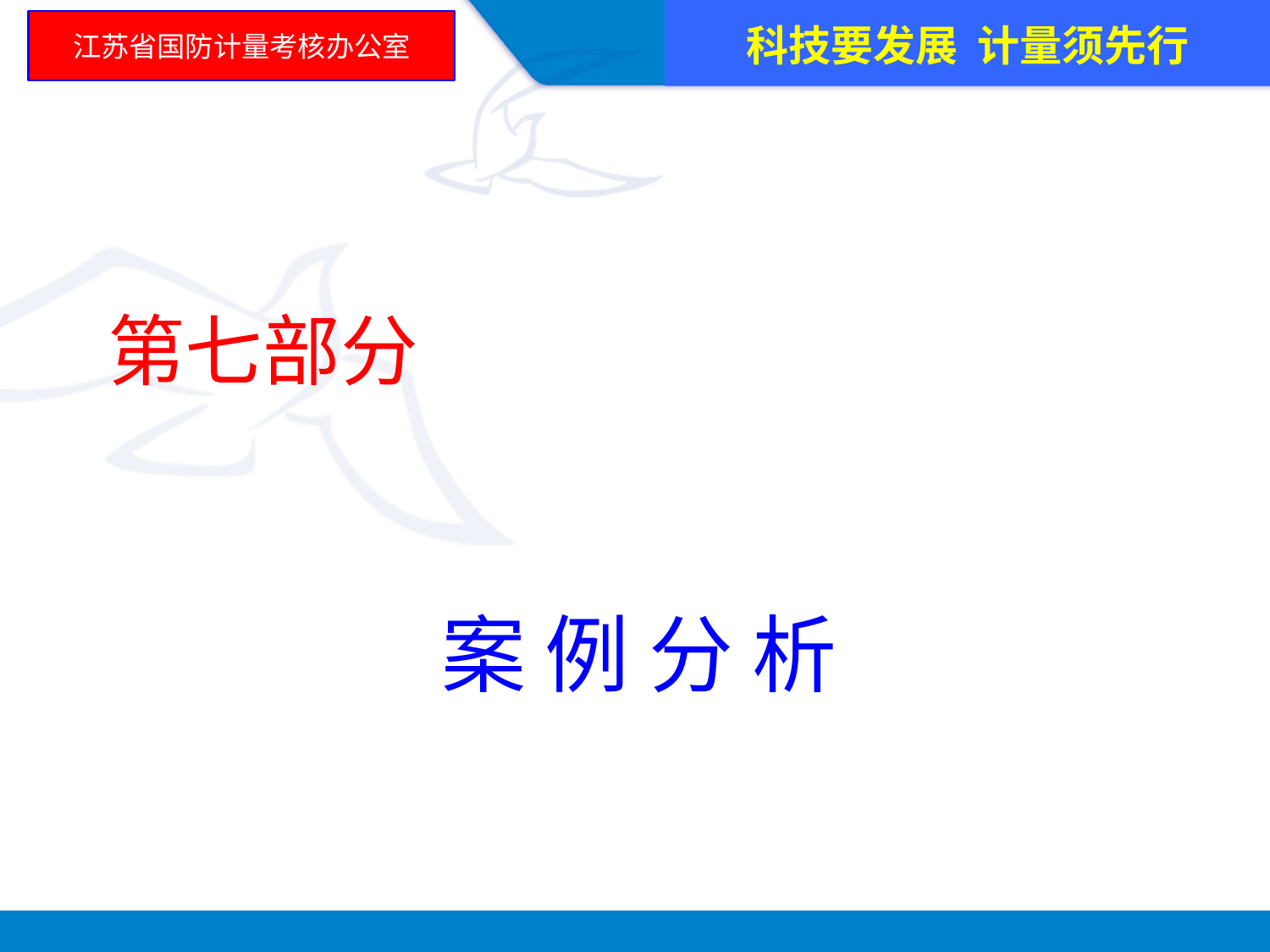

科技要发展  计量须先行
江苏省国防计量考核办公室
第七部分
案 例 分 析